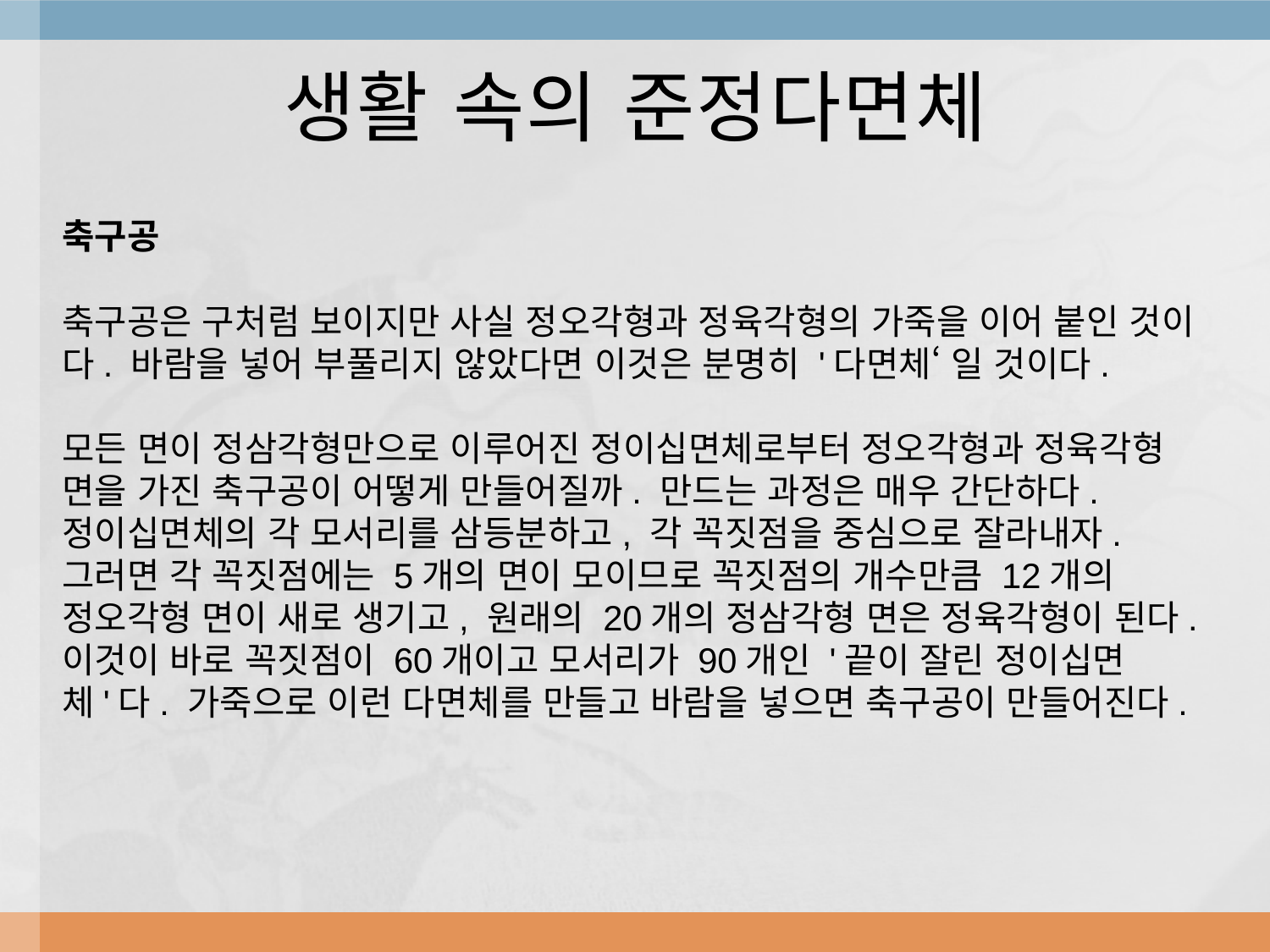

# 생활 속의 준정다면체
축구공

축구공은 구처럼 보이지만 사실 정오각형과 정육각형의 가죽을 이어 붙인 것이다. 바람을 넣어 부풀리지 않았다면 이것은 분명히 '다면체‘ 일 것이다.

모든 면이 정삼각형만으로 이루어진 정이십면체로부터 정오각형과 정육각형 면을 가진 축구공이 어떻게 만들어질까. 만드는 과정은 매우 간단하다. 정이십면체의 각 모서리를 삼등분하고, 각 꼭짓점을 중심으로 잘라내자. 그러면 각 꼭짓점에는 5개의 면이 모이므로 꼭짓점의 개수만큼 12개의 정오각형 면이 새로 생기고, 원래의 20개의 정삼각형 면은 정육각형이 된다. 이것이 바로 꼭짓점이 60개이고 모서리가 90개인 '끝이 잘린 정이십면체'다. 가죽으로 이런 다면체를 만들고 바람을 넣으면 축구공이 만들어진다.